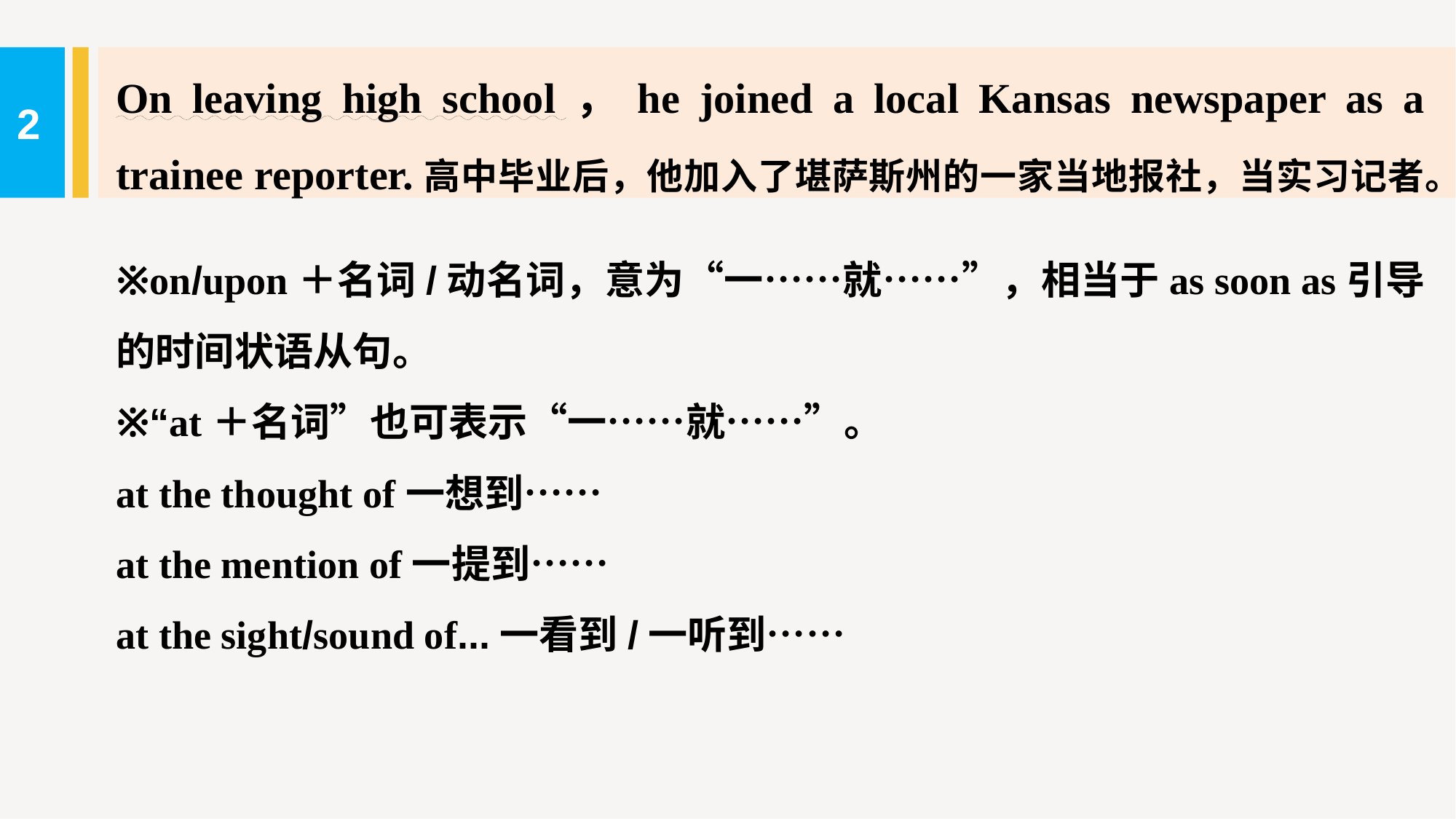

On leaving high school，he joined a local Kansas newspaper as a trainee reporter.高中毕业后，他加入了堪萨斯州的一家当地报社，当实习记者。

2
※on/upon＋名词/动名词，意为“一……就……”，相当于as soon as引导的时间状语从句。
※“at＋名词”也可表示“一……就……”。
at the thought of一想到……
at the mention of一提到……
at the sight/sound of...一看到/一听到……